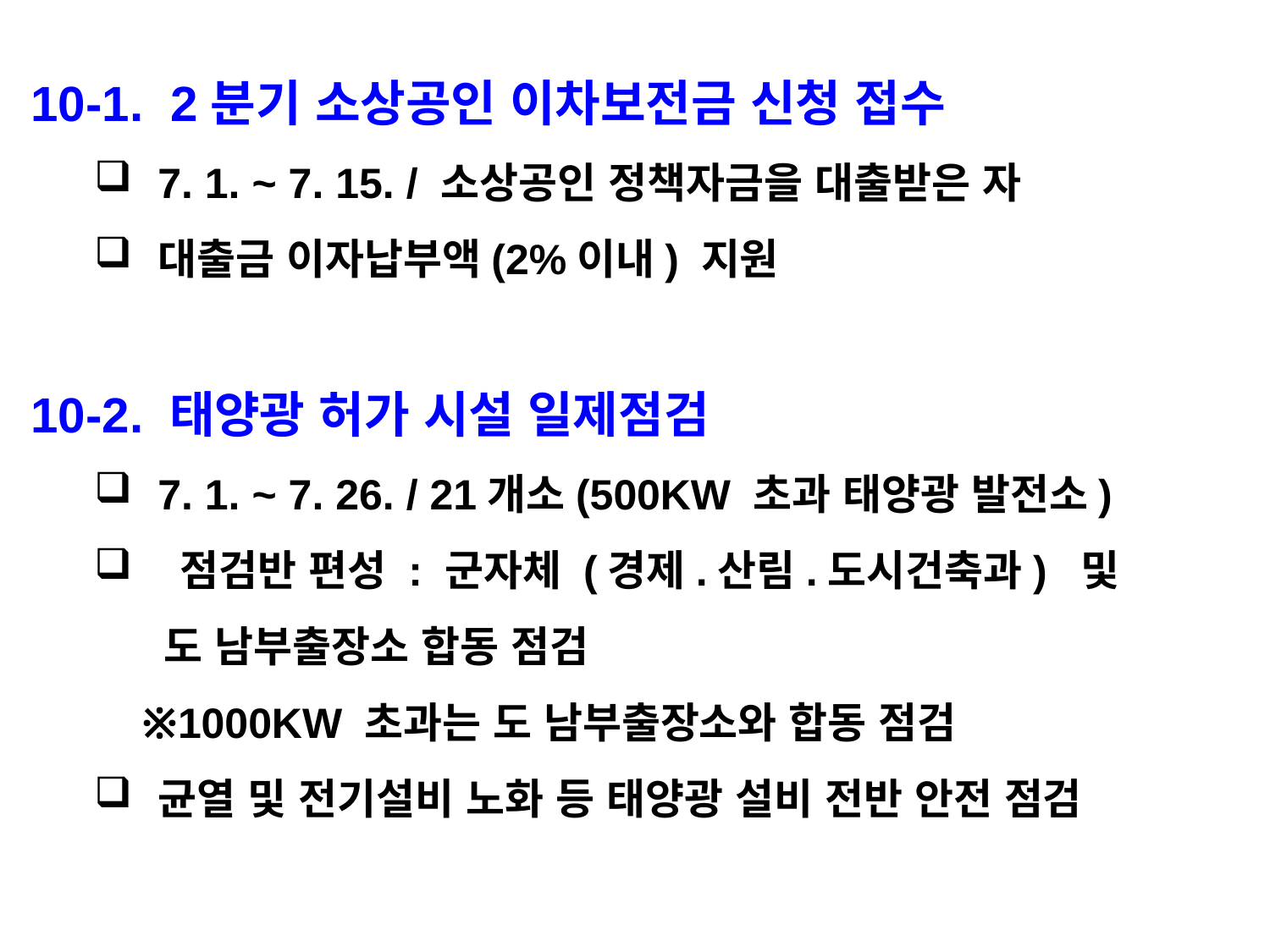

10-1.  2분기 소상공인 이차보전금 신청 접수
7. 1. ~ 7. 15. / 소상공인 정책자금을 대출받은 자
대출금 이자납부액(2%이내) 지원
10-2. 태양광 허가 시설 일제점검
7. 1. ~ 7. 26. / 21개소(500KW 초과 태양광 발전소)
 점검반 편성 : 군자체 (경제.산림.도시건축과)  및
     도 남부출장소 합동 점검
    ※1000KW 초과는 도 남부출장소와 합동 점검
균열 및 전기설비 노화 등 태양광 설비 전반 안전 점검